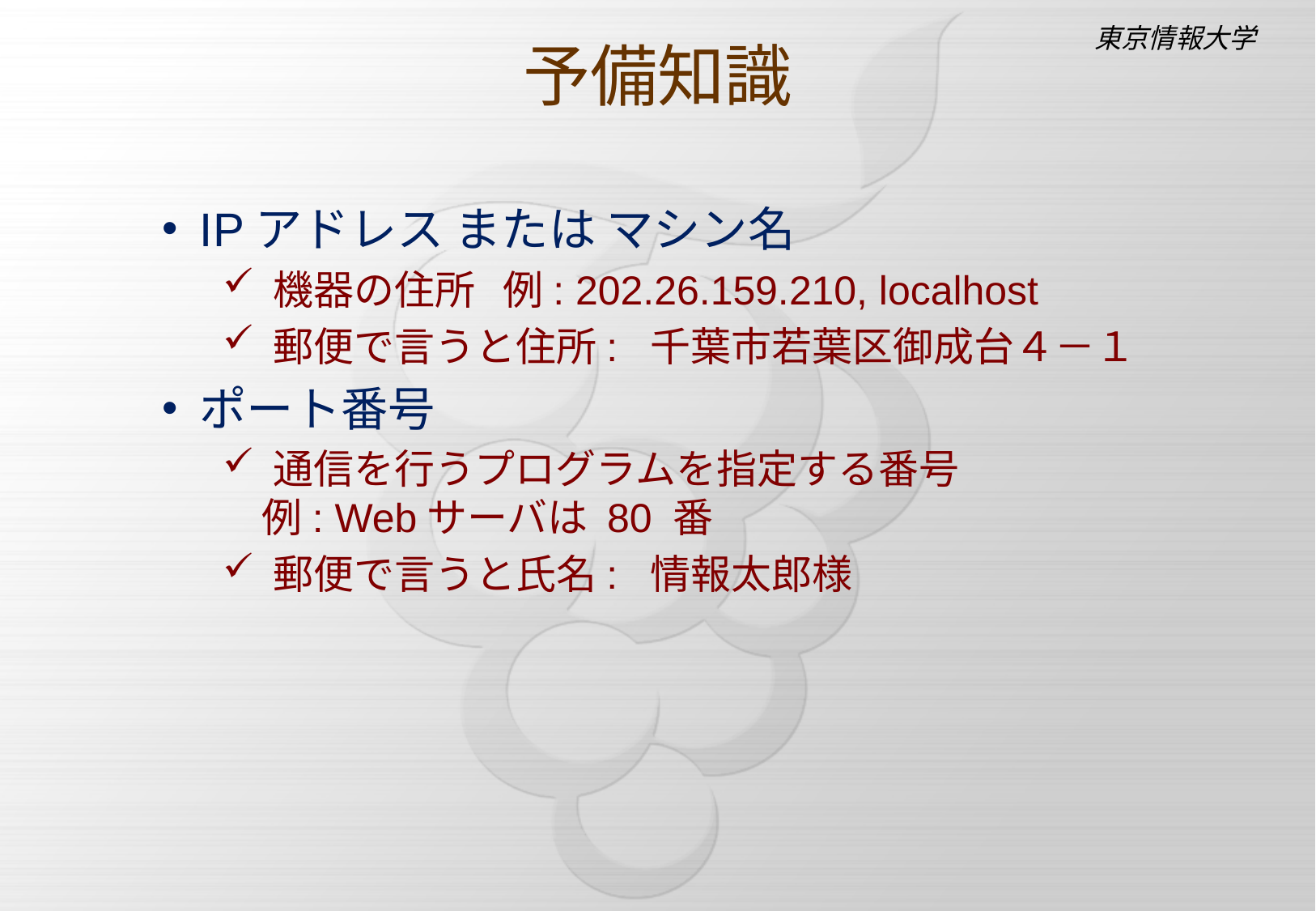

予備知識
IPアドレス または マシン名
 機器の住所   例: 202.26.159.210, localhost
 郵便で言うと住所:  千葉市若葉区御成台４－１
ポート番号
 通信を行うプログラムを指定する番号
 例: Webサーバは 80 番
 郵便で言うと氏名:  情報太郎様